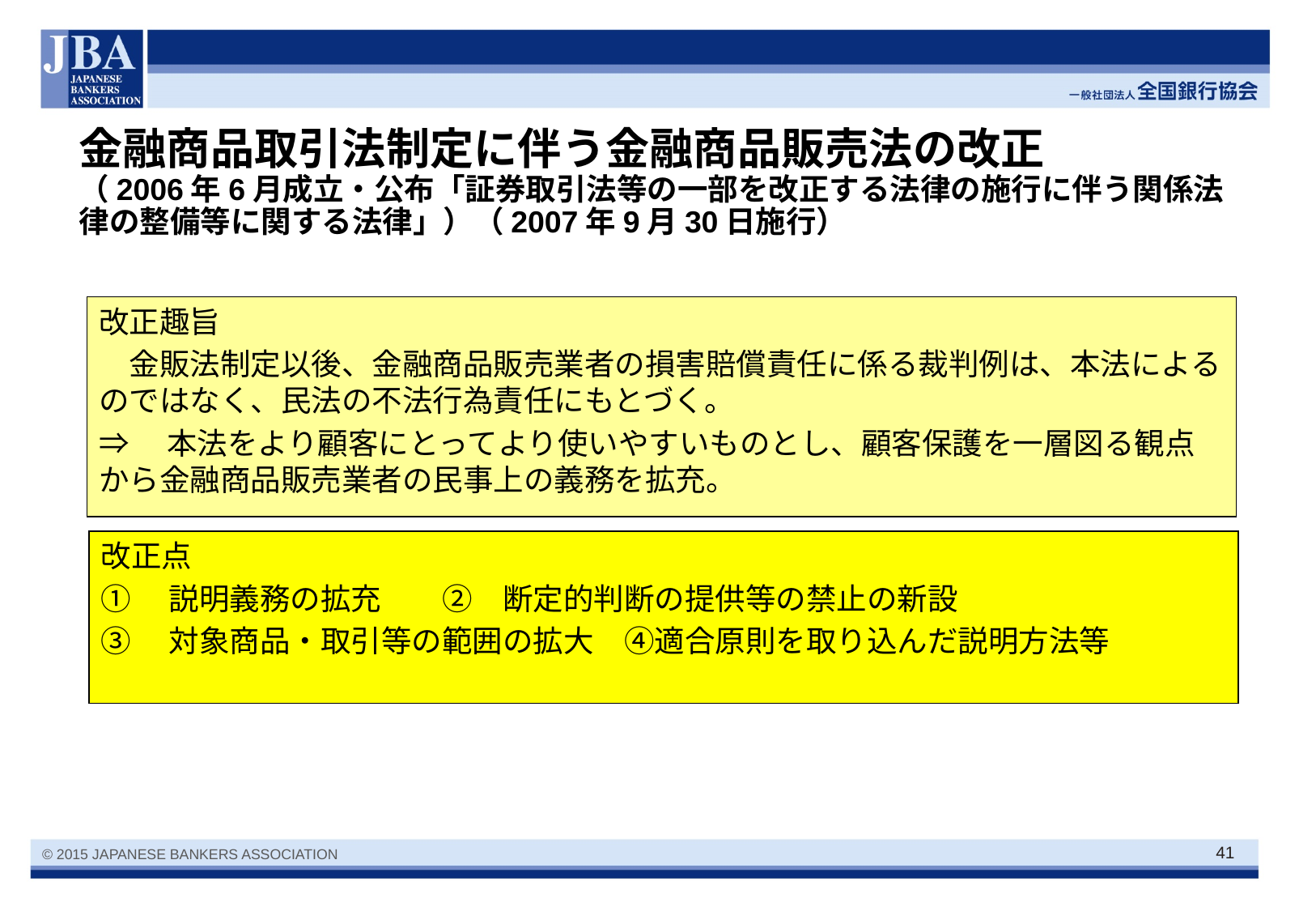

# 金融商品取引法制定に伴う金融商品販売法の改正 （2006年6月成立・公布「証券取引法等の一部を改正する法律の施行に伴う関係法律の整備等に関する法律」）（2007年9月30日施行）
改正趣旨
　金販法制定以後、金融商品販売業者の損害賠償責任に係る裁判例は、本法によるのではなく、民法の不法行為責任にもとづく。
⇒　本法をより顧客にとってより使いやすいものとし、顧客保護を一層図る観点から金融商品販売業者の民事上の義務を拡充。
改正点
①　説明義務の拡充　　②　断定的判断の提供等の禁止の新設
③　対象商品・取引等の範囲の拡大　④適合原則を取り込んだ説明方法等